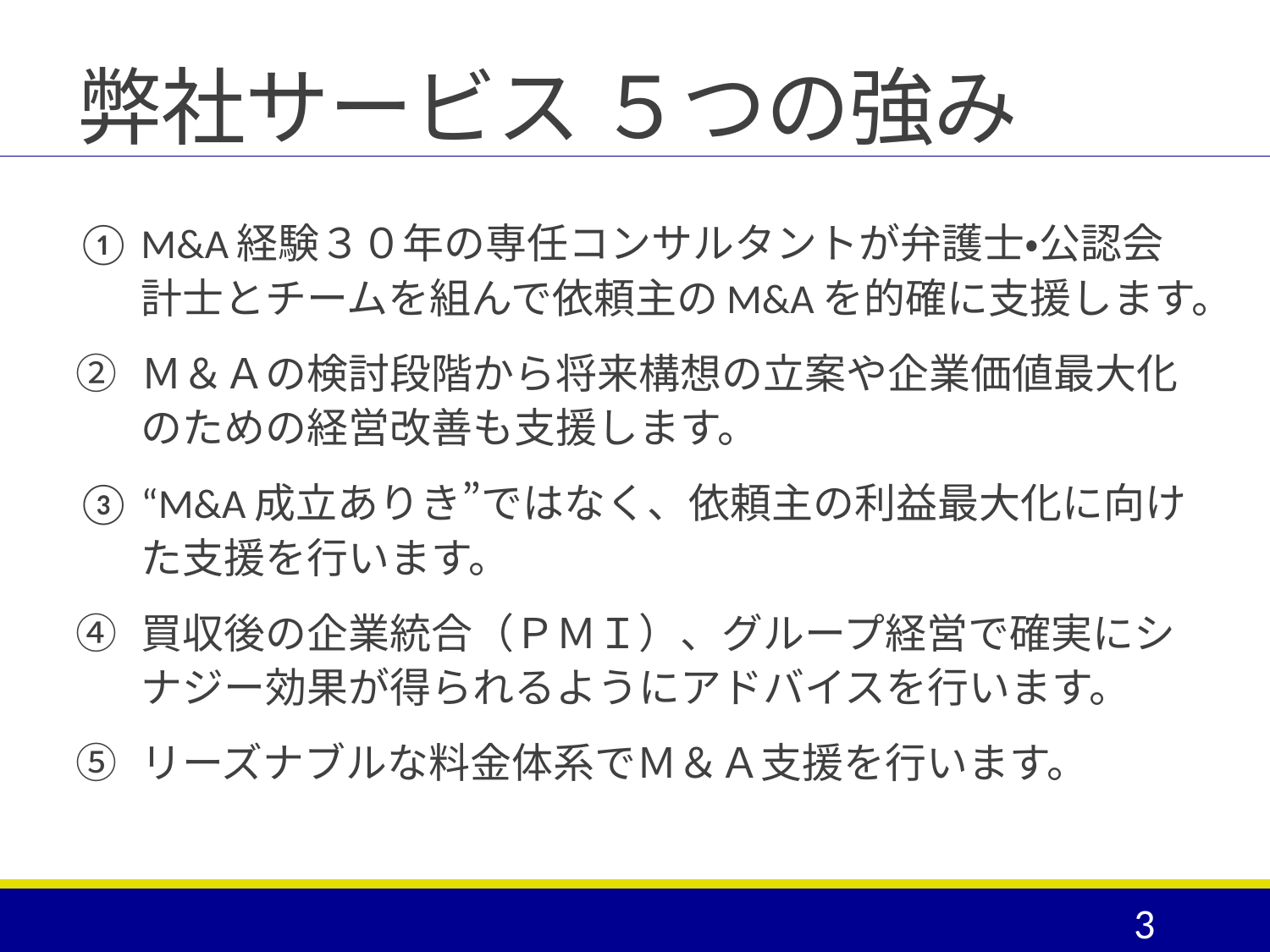

# 弊社サービス ５つの強み
M&A経験３０年の専任コンサルタントが弁護士・公認会計士とチームを組んで依頼主のM&Aを的確に支援します。
Ｍ＆Ａの検討段階から将来構想の立案や企業価値最大化のための経営改善も支援します。
“M&A成立ありき”ではなく、依頼主の利益最大化に向けた支援を行います。
買収後の企業統合（ＰＭＩ）、グループ経営で確実にシナジー効果が得られるようにアドバイスを行います。
リーズナブルな料金体系でＭ＆Ａ支援を行います。
3